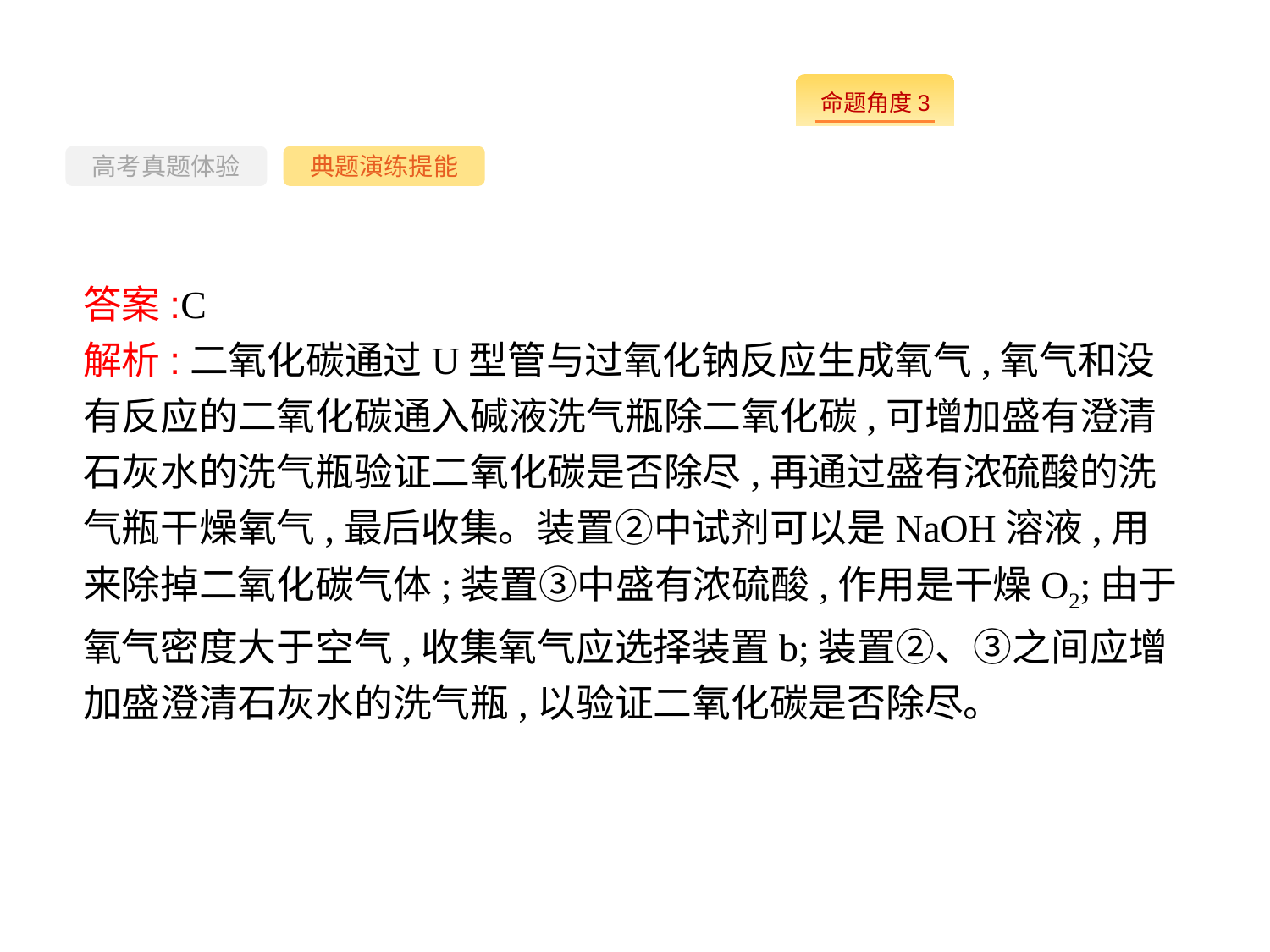

-71-
高考真题体验
典题演练提能
答案:C
解析:二氧化碳通过U型管与过氧化钠反应生成氧气,氧气和没有反应的二氧化碳通入碱液洗气瓶除二氧化碳,可增加盛有澄清石灰水的洗气瓶验证二氧化碳是否除尽,再通过盛有浓硫酸的洗气瓶干燥氧气,最后收集。装置②中试剂可以是NaOH溶液,用来除掉二氧化碳气体;装置③中盛有浓硫酸,作用是干燥O2;由于氧气密度大于空气,收集氧气应选择装置b;装置②、③之间应增加盛澄清石灰水的洗气瓶,以验证二氧化碳是否除尽。